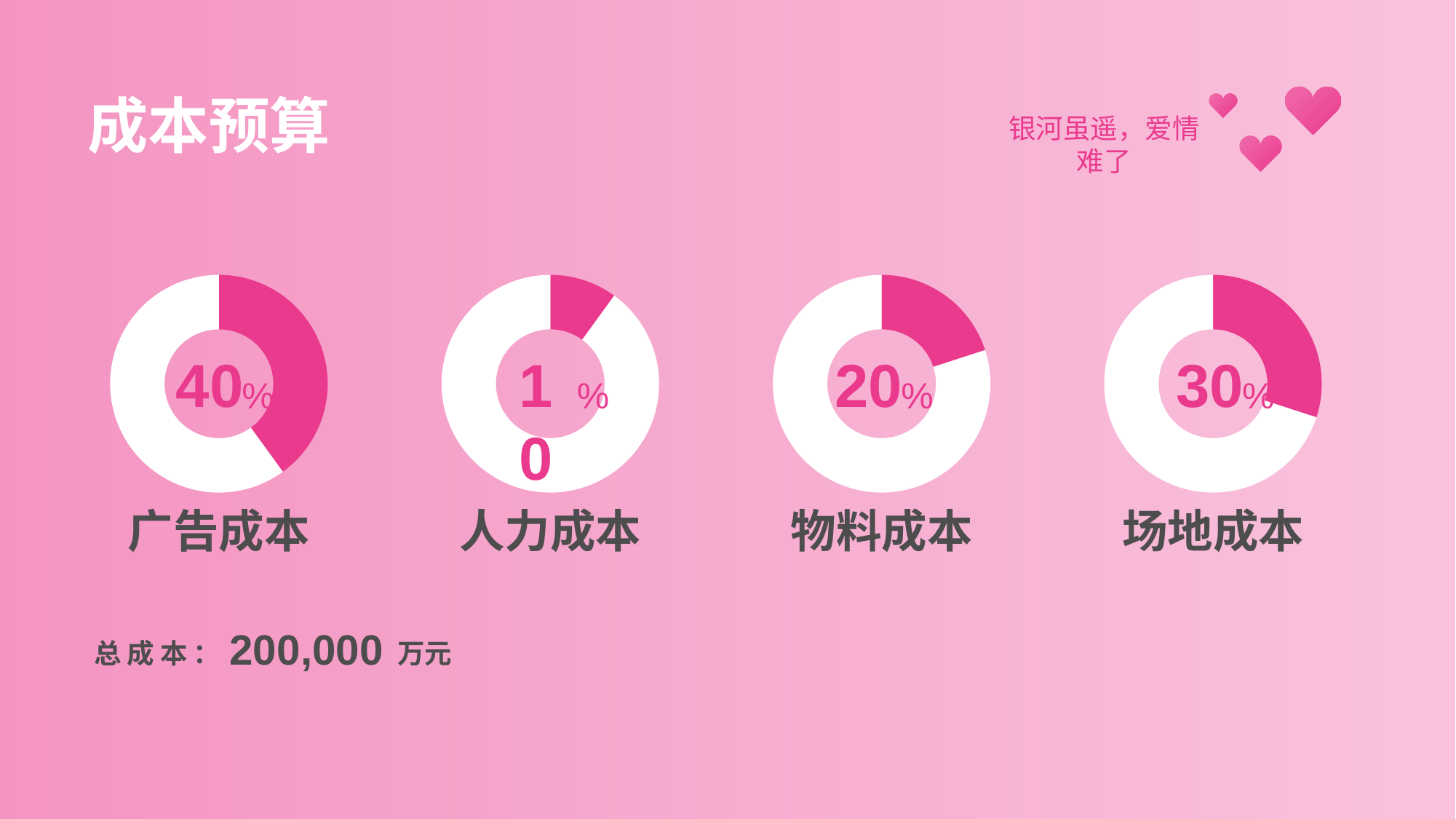

# 成本预算

### Chart

| Category | 成本费用 |
|---|---|
| 广告成本 | 0.4 |
| 其他 | 0.6 |

### Chart

| Category | 成本费用 |
|---|---|
| 人力成本 | 0.1 |
| 其他 | 0.9 |

### Chart

| Category | 成本费用 |
|---|---|
| 物料成本 | 0.2 |
| 其他 | 0.8 |

### Chart

| Category | 成本费用 |
|---|---|
| 场地成本 | 0.3 |
| 其他 | 0.7 |
40
10
20
30
%
%
%
%
广告成本
人力成本
物料成本
场地成本
200,000
总成本：
万元